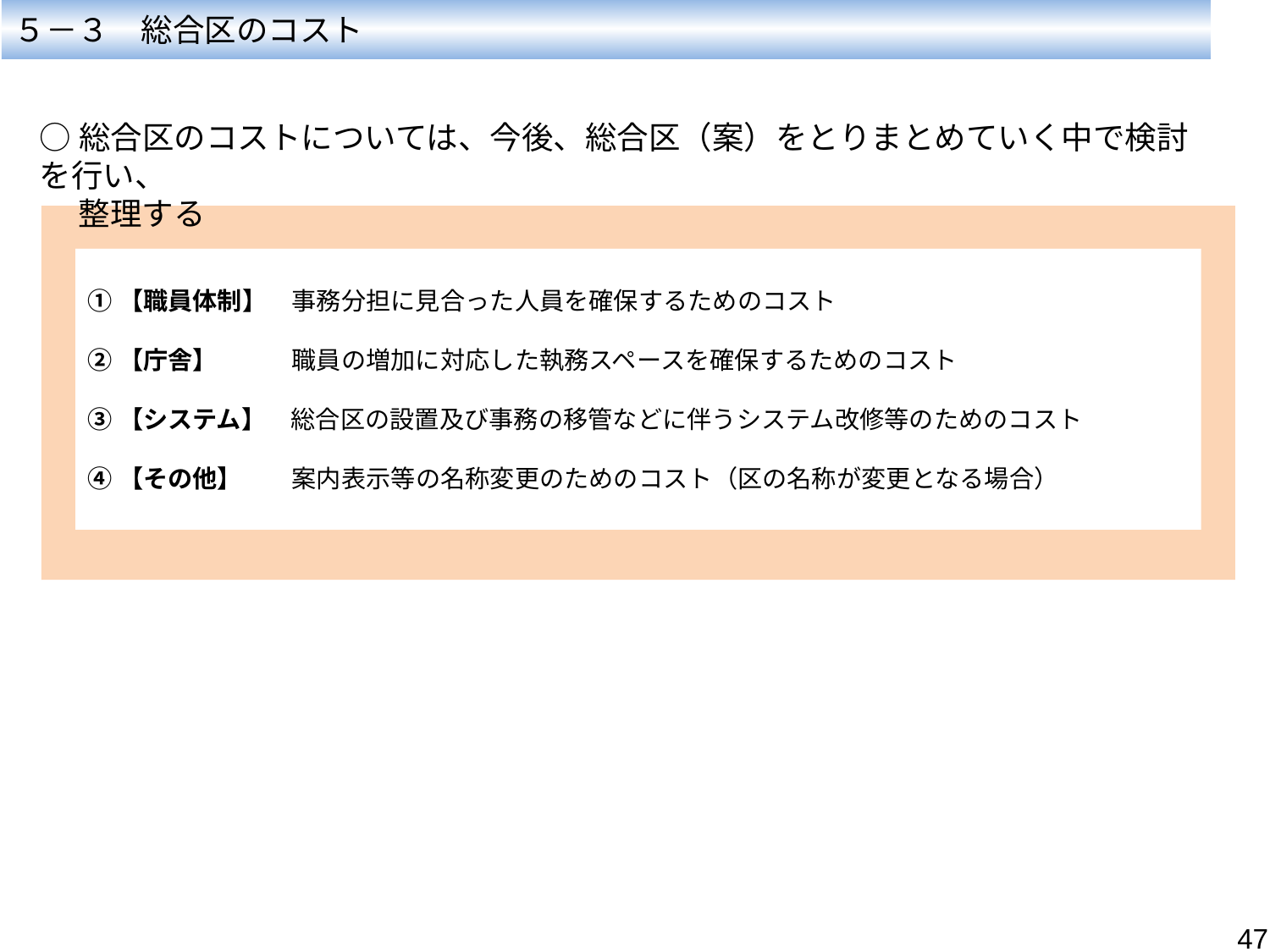

５－３　総合区のコスト

○総合区のコストについては、今後、総合区（案）をとりまとめていく中で検討を行い、
　 整理する

①【職員体制】　事務分担に見合った人員を確保するためのコスト

②【庁舎】　　　職員の増加に対応した執務スペースを確保するためのコスト

③【システム】　総合区の設置及び事務の移管などに伴うシステム改修等のためのコスト

④【その他】　　案内表示等の名称変更のためのコスト（区の名称が変更となる場合）

47